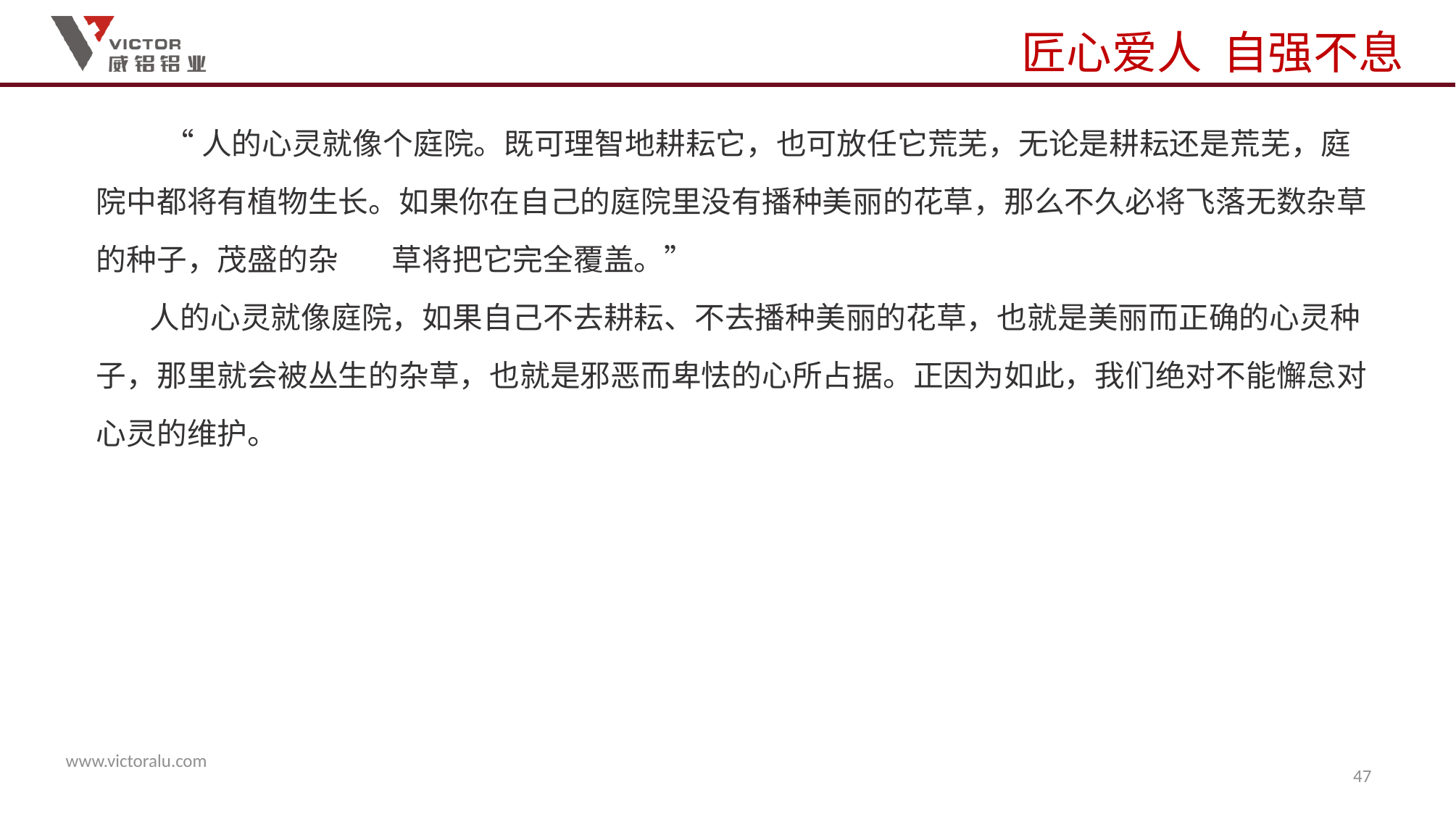

“人的心灵就像个庭院。既可理智地耕耘它，也可放任它荒芜，无论是耕耘还是荒芜，庭院中都将有植物生长。如果你在自己的庭院里没有播种美丽的花草，那么不久必将飞落无数杂草的种子，茂盛的杂        草将把它完全覆盖。”
        人的心灵就像庭院，如果自己不去耕耘、不去播种美丽的花草，也就是美丽而正确的心灵种子，那里就会被丛生的杂草，也就是邪恶而卑怯的心所占据。正因为如此，我们绝对不能懈怠对心灵的维护。
47